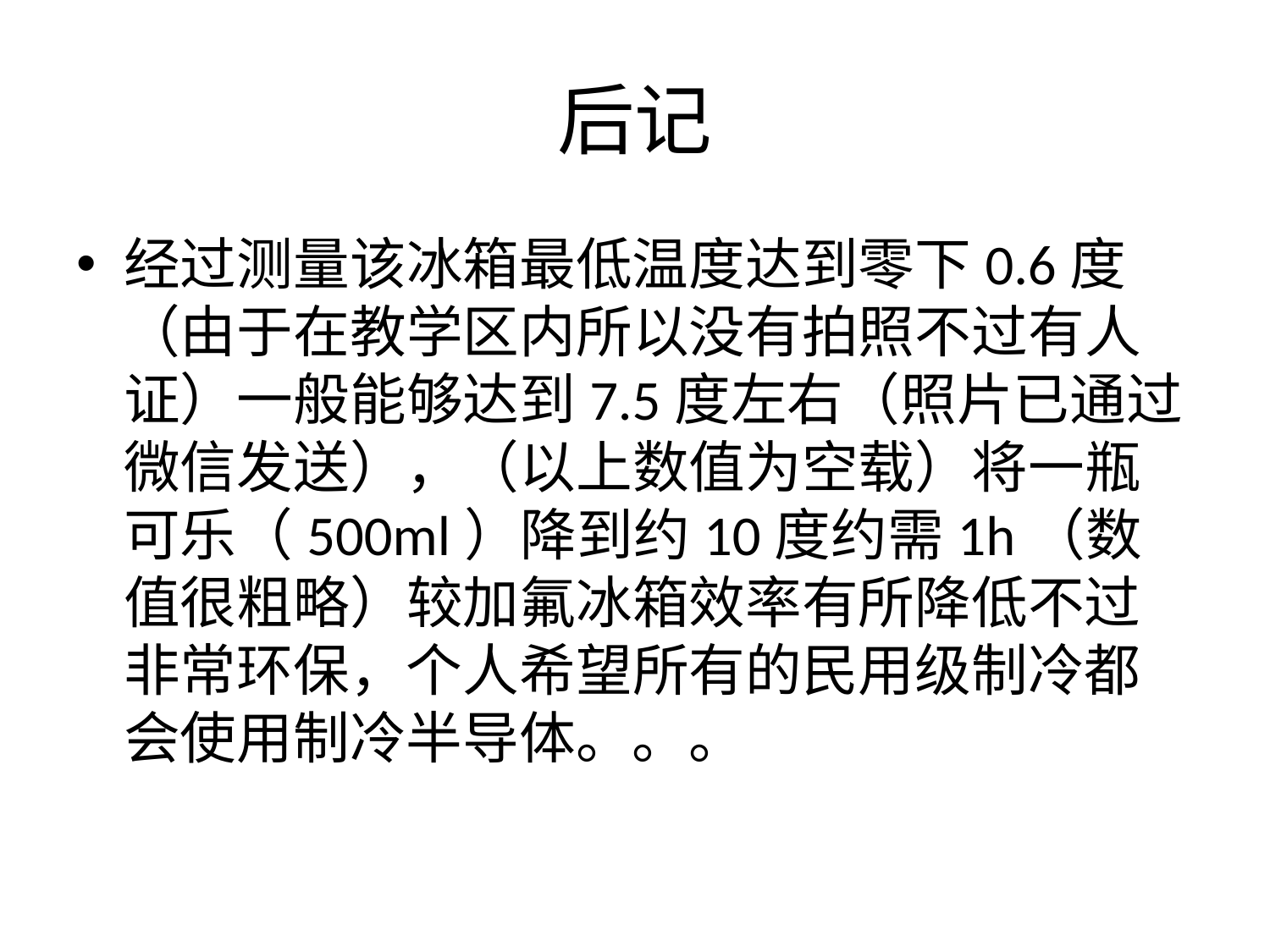

# 后记
经过测量该冰箱最低温度达到零下0.6度（由于在教学区内所以没有拍照不过有人证）一般能够达到7.5度左右（照片已通过微信发送），（以上数值为空载）将一瓶可乐（500ml）降到约10度约需1h（数值很粗略）较加氟冰箱效率有所降低不过非常环保，个人希望所有的民用级制冷都会使用制冷半导体。。。